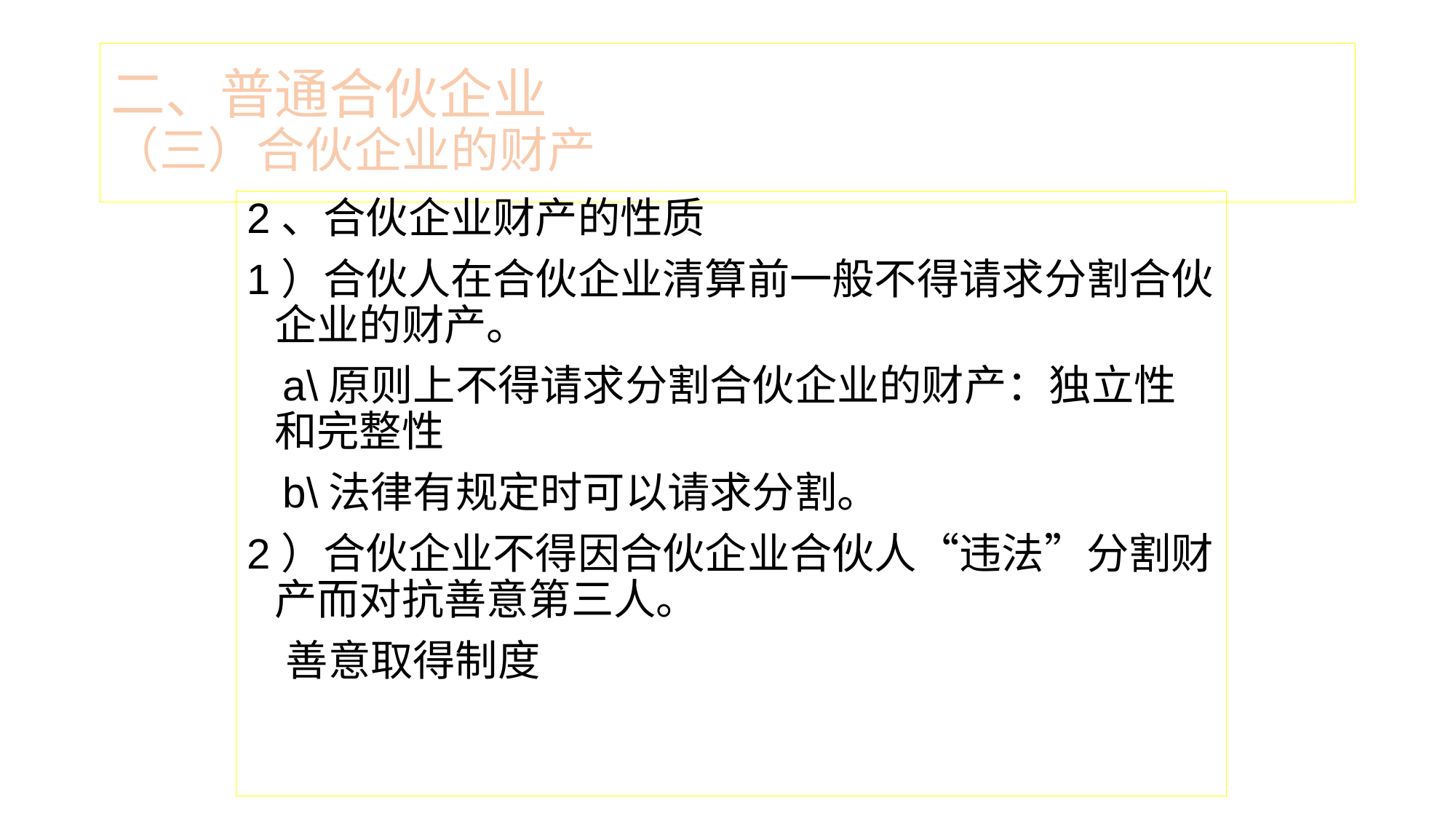

# 二、普通合伙企业 （三）合伙企业的财产
2、合伙企业财产的性质
1）合伙人在合伙企业清算前一般不得请求分割合伙企业的财产。
   a\原则上不得请求分割合伙企业的财产：独立性和完整性
   b\法律有规定时可以请求分割。
2）合伙企业不得因合伙企业合伙人“违法”分割财产而对抗善意第三人。
   善意取得制度